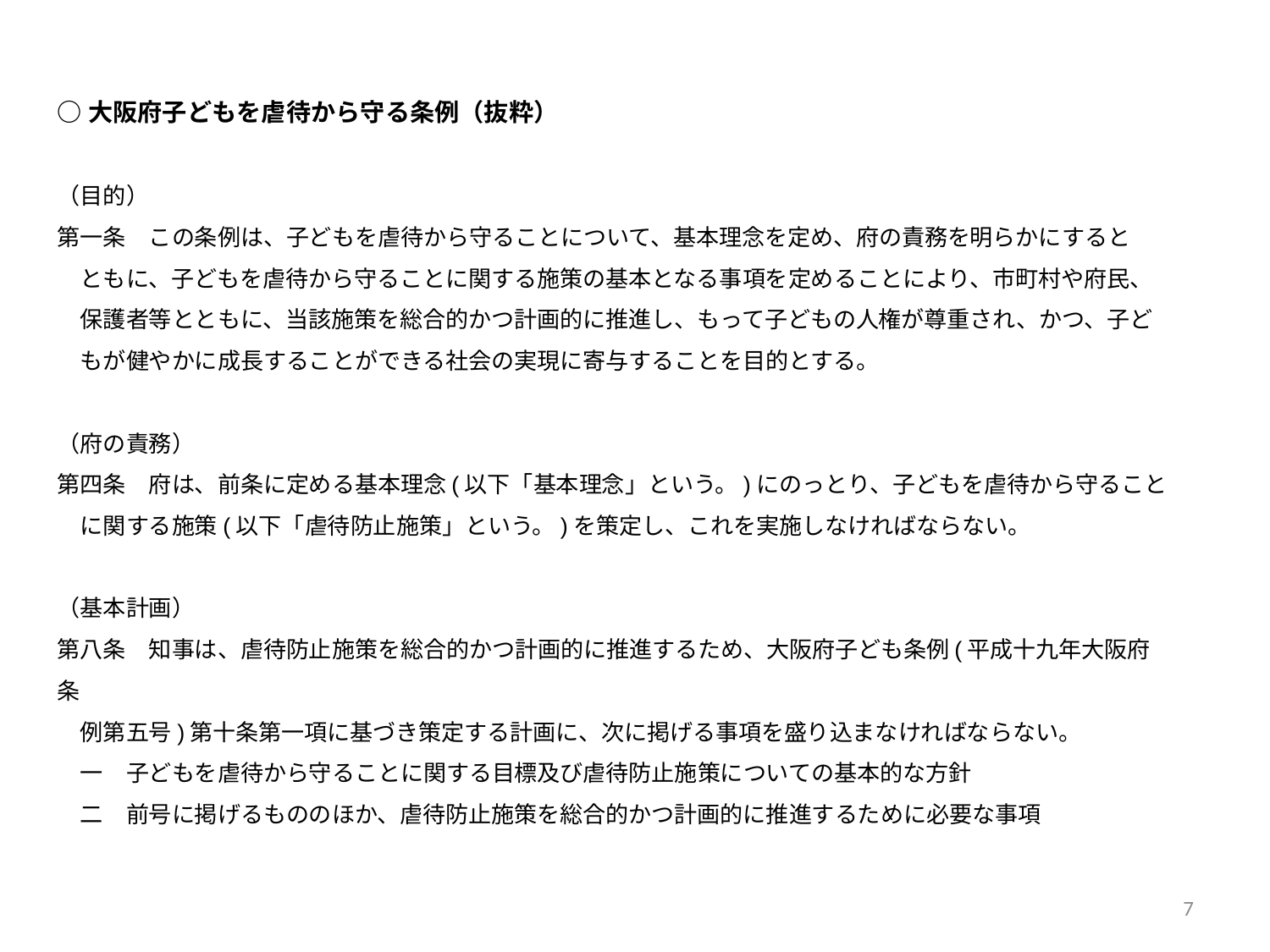

○大阪府子どもを虐待から守る条例（抜粋）

（目的）
第一条　この条例は、子どもを虐待から守ることについて、基本理念を定め、府の責務を明らかにすると
　ともに、子どもを虐待から守ることに関する施策の基本となる事項を定めることにより、市町村や府民、
　保護者等とともに、当該施策を総合的かつ計画的に推進し、もって子どもの人権が尊重され、かつ、子ど
　もが健やかに成長することができる社会の実現に寄与することを目的とする。

（府の責務）
第四条　府は、前条に定める基本理念(以下「基本理念」という。)にのっとり、子どもを虐待から守ること
　に関する施策(以下「虐待防止施策」という。)を策定し、これを実施しなければならない。

（基本計画）
第八条　知事は、虐待防止施策を総合的かつ計画的に推進するため、大阪府子ども条例(平成十九年大阪府条
　例第五号)第十条第一項に基づき策定する計画に、次に掲げる事項を盛り込まなければならない。
　一　子どもを虐待から守ることに関する目標及び虐待防止施策についての基本的な方針
　二　前号に掲げるもののほか、虐待防止施策を総合的かつ計画的に推進するために必要な事項
7